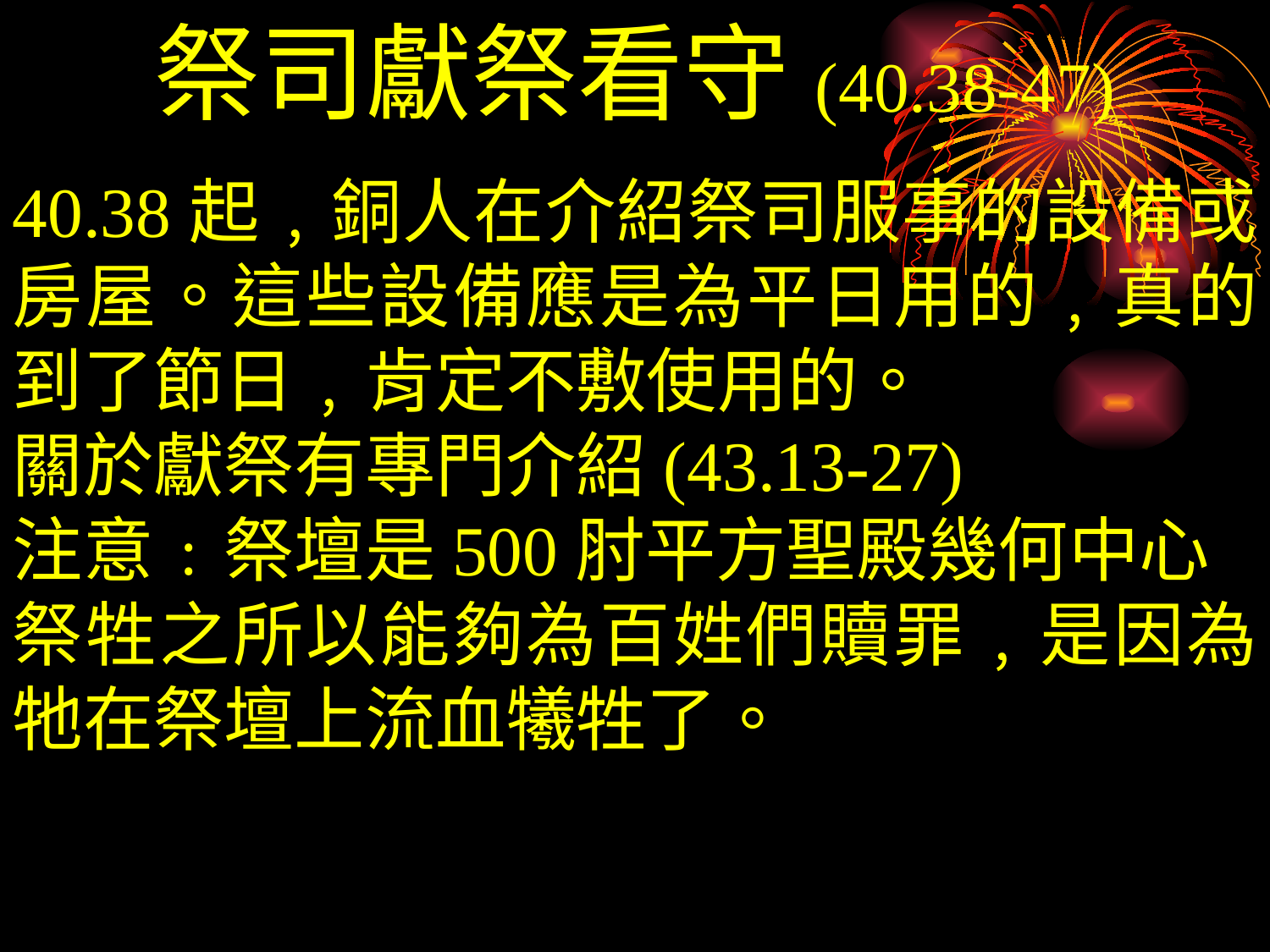

祭司獻祭看守(40.38-47)

40.38起﹐銅人在介紹祭司服事的設備或房屋。這些設備應是為平日用的﹐真的到了節日﹐肯定不敷使用的。
關於獻祭有專門介紹(43.13-27)
注意﹕祭壇是500肘平方聖殿幾何中心
祭牲之所以能夠為百姓們贖罪﹐是因為牠在祭壇上流血犧牲了。